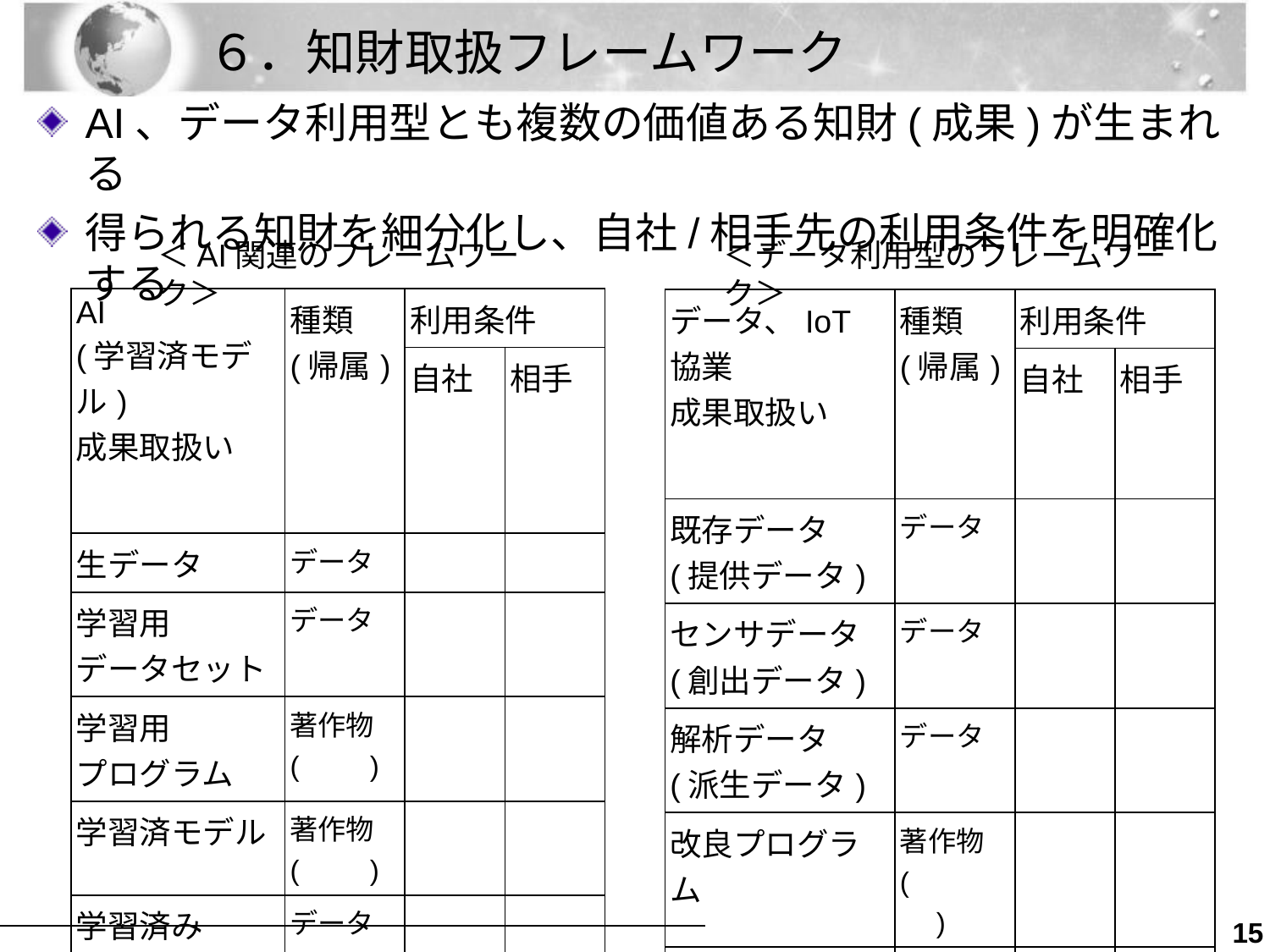

# ６．知財取扱フレームワーク
AI、データ利用型とも複数の価値ある知財(成果)が生まれる
得られる知財を細分化し、自社/相手先の利用条件を明確化する
＜AI関連のフレームワーク＞
＜データ利用型のフレームワーク＞
| AI (学習済モデル) 成果取扱い | 種類 (帰属) | 利用条件 |  |
| --- | --- | --- | --- |
|  |  | 自社 | 相手 |
| 生データ | データ |  |  |
| 学習用 データセット | データ |  |  |
| 学習用 プログラム | 著作物 (　　) |  |  |
| 学習済モデル | 著作物 (　　) |  |  |
| 学習済み パラメータ | データ |  |  |
| ノウハウ | 営業秘密 (　　　) |  |  |
| データ、IoT 協業 成果取扱い | 種類 (帰属) | 利用条件 |  |
| --- | --- | --- | --- |
|  |  | 自社 | 相手 |
| 既存データ (提供データ) | データ |  |  |
| センサデータ (創出データ) | データ |  |  |
| 解析データ (派生データ) | データ |  |  |
| 改良プログラム | 著作物 (　　　) |  |  |
| 改良技術 | 発明等 (　　　) |  |  |
| ノウハウ | 営業秘密 (　　　) |  |  |
15